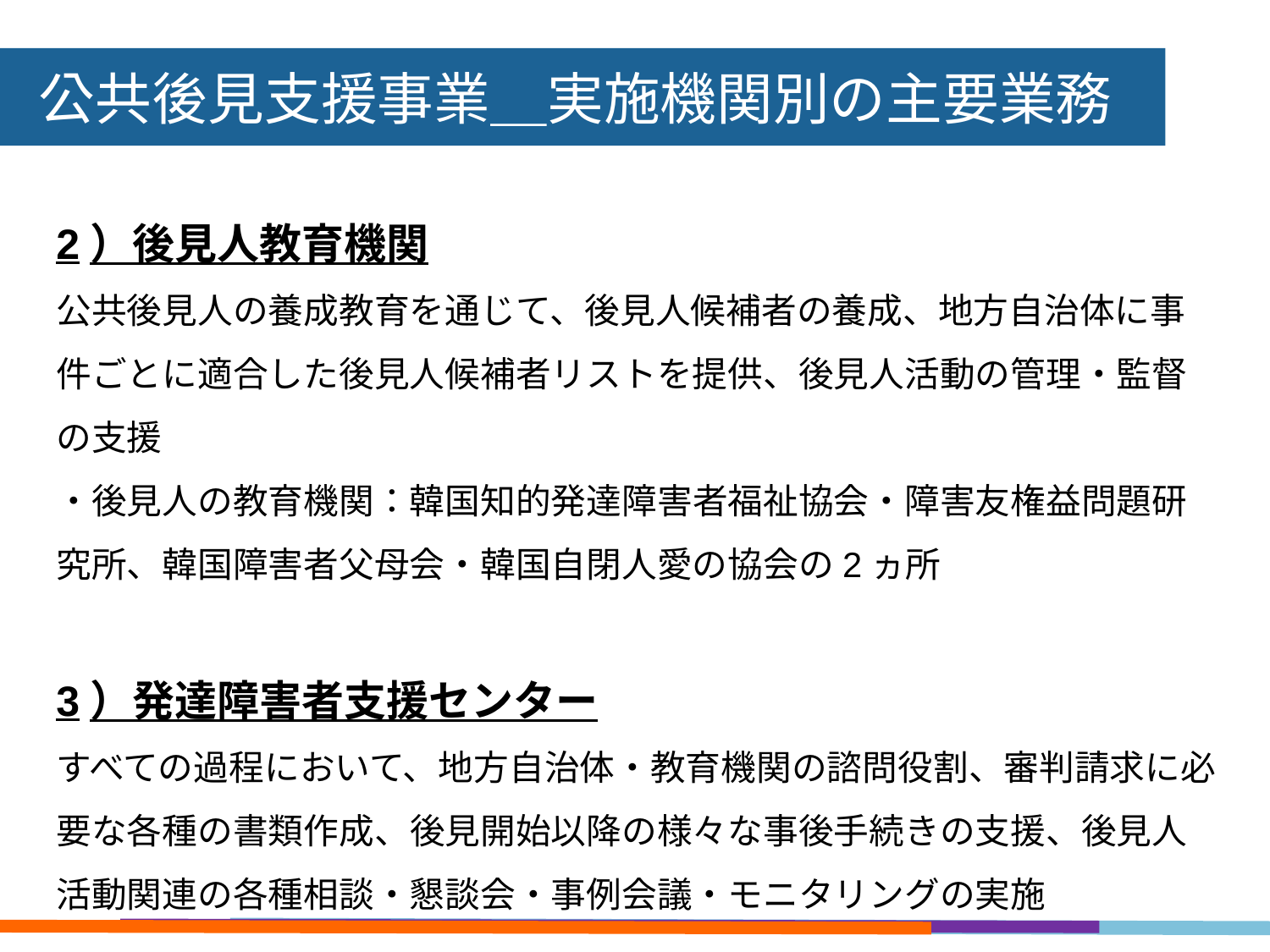

公共後見支援事業＿実施機関別の主要業務
2）後見人教育機関
公共後見人の養成教育を通じて、後見人候補者の養成、地方自治体に事件ごとに適合した後見人候補者リストを提供、後見人活動の管理・監督の支援
・後見人の教育機関：韓国知的発達障害者福祉協会・障害友権益問題研究所、韓国障害者父母会・韓国自閉人愛の協会の2ヵ所

3）発達障害者支援センター
すべての過程において、地方自治体・教育機関の諮問役割、審判請求に必要な各種の書類作成、後見開始以降の様々な事後手続きの支援、後見人活動関連の各種相談・懇談会・事例会議・モニタリングの実施